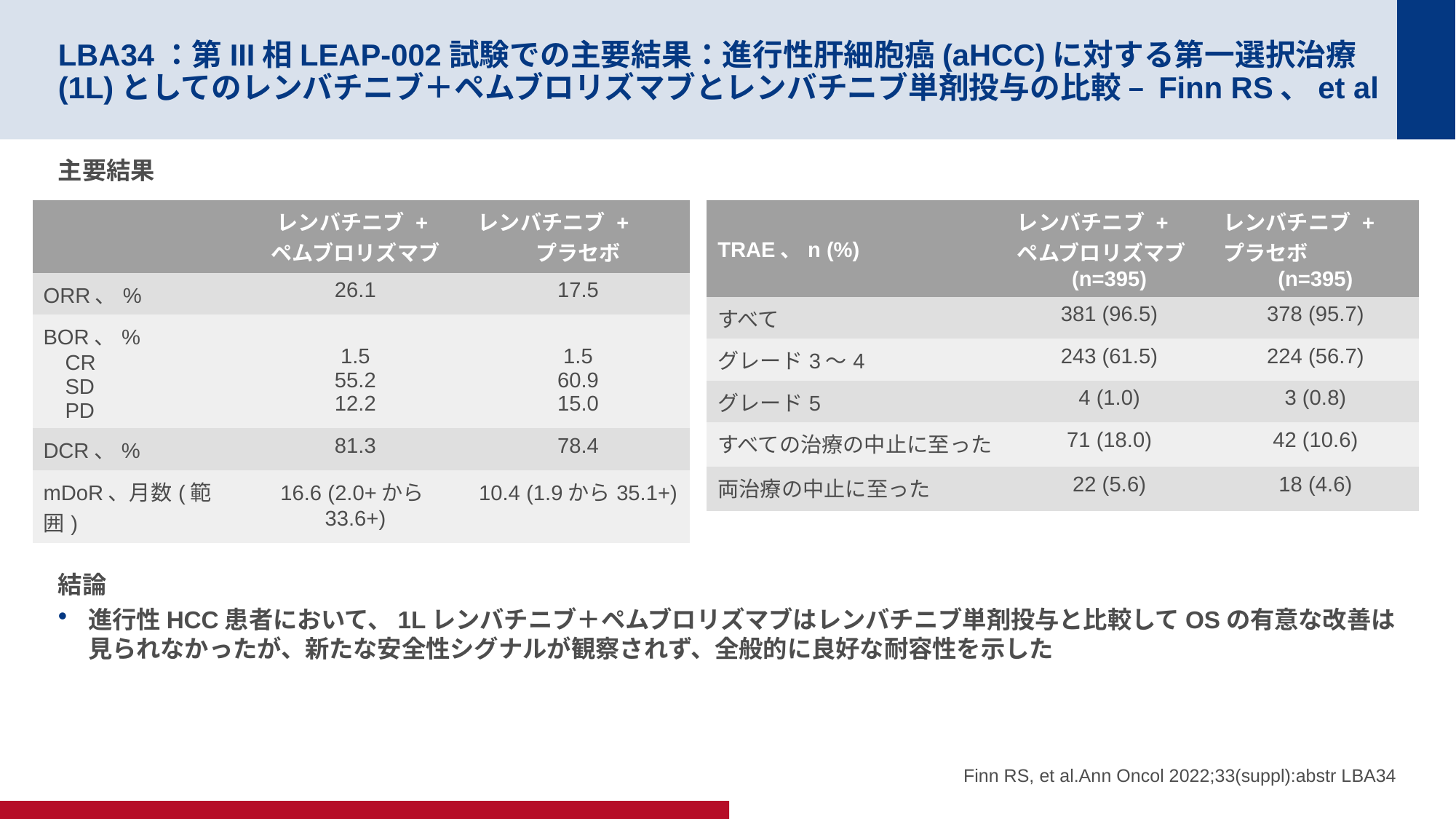

# LBA34：第III相LEAP-002試験での主要結果：進行性肝細胞癌(aHCC)に対する第一選択治療(1L)としてのレンバチニブ＋ペムブロリズマブとレンバチニブ単剤投与の比較 – Finn RS、et al
主要結果
結論
進行性HCC患者において、1Lレンバチニブ＋ペムブロリズマブはレンバチニブ単剤投与と比較してOSの有意な改善は見られなかったが、新たな安全性シグナルが観察されず、全般的に良好な耐容性を示した
|  | レンバチニブ + ペムブロリズマブ | レンバチニブ + プラセボ |
| --- | --- | --- |
| ORR、% | 26.1 | 17.5 |
| BOR、% CR SD PD | 1.5 55.2 12.2 | 1.5 60.9 15.0 |
| DCR、% | 81.3 | 78.4 |
| mDoR、月数(範囲) | 16.6 (2.0+から33.6+) | 10.4 (1.9から35.1+) |
| TRAE、n (%) | レンバチニブ + ペムブロリズマブ (n=395) | レンバチニブ + プラセボ (n=395) |
| --- | --- | --- |
| すべて | 381 (96.5) | 378 (95.7) |
| グレード3～4 | 243 (61.5) | 224 (56.7) |
| グレード5 | 4 (1.0) | 3 (0.8) |
| すべての治療の中止に至った | 71 (18.0) | 42 (10.6) |
| 両治療の中止に至った | 22 (5.6) | 18 (4.6) |
Finn RS, et al.Ann Oncol 2022;33(suppl):abstr LBA34